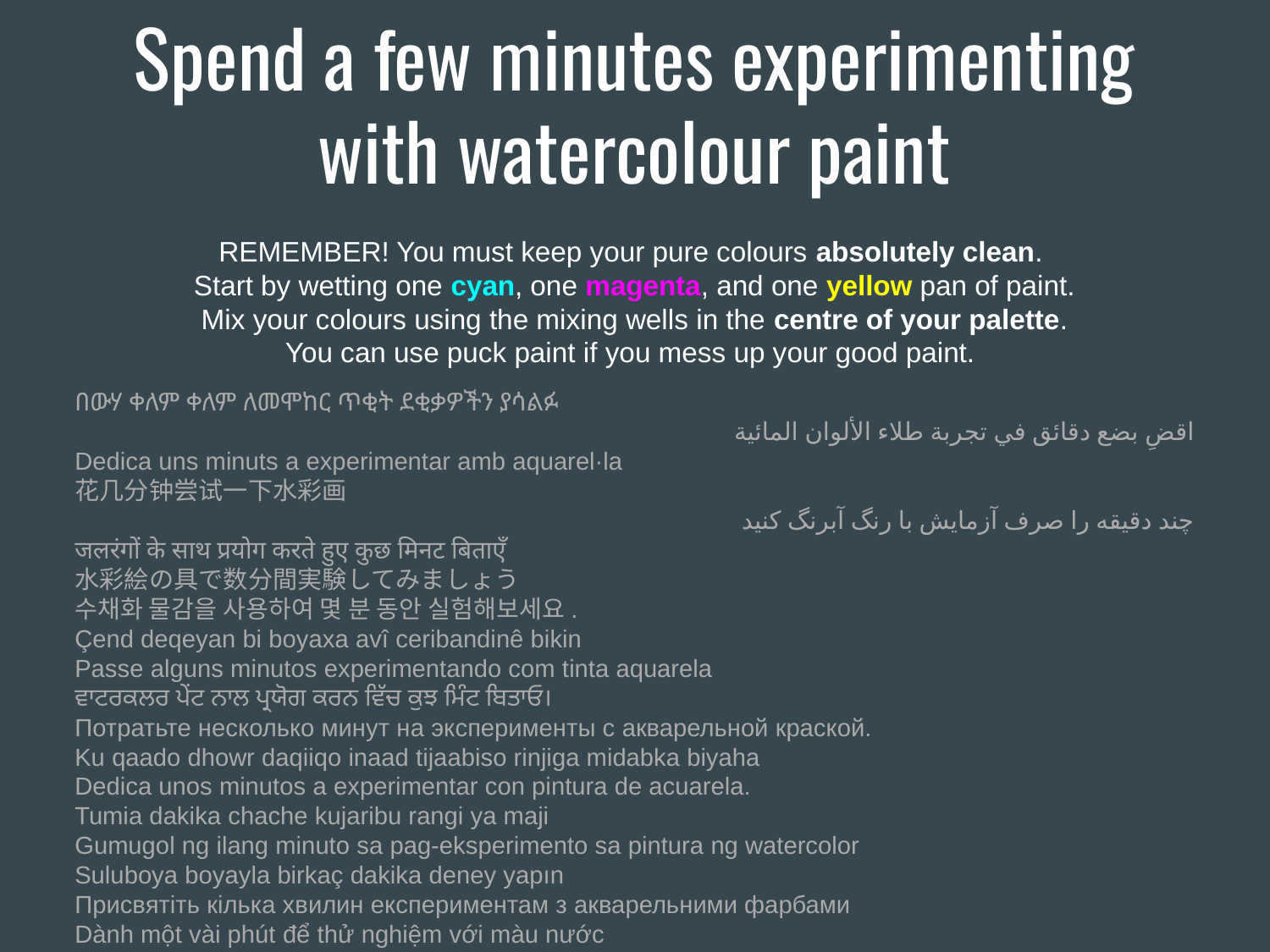

Spend a few minutes experimenting with watercolour paint

REMEMBER! You must keep your pure colours absolutely clean.
Start by wetting one cyan, one magenta, and one yellow pan of paint.
Mix your colours using the mixing wells in the centre of your palette.
You can use puck paint if you mess up your good paint.
በውሃ ቀለም ቀለም ለመሞከር ጥቂት ደቂቃዎችን ያሳልፉ
اقضِ بضع دقائق في تجربة طلاء الألوان المائية
Dedica uns minuts a experimentar amb aquarel·la
花几分钟尝试一下水彩画
چند دقیقه را صرف آزمایش با رنگ آبرنگ کنید
जलरंगों के साथ प्रयोग करते हुए कुछ मिनट बिताएँ
水彩絵の具で数分間実験してみましょう
수채화 물감을 사용하여 몇 분 동안 실험해보세요.
Çend deqeyan bi boyaxa avî ceribandinê bikin
Passe alguns minutos experimentando com tinta aquarela
ਵਾਟਰਕਲਰ ਪੇਂਟ ਨਾਲ ਪ੍ਰਯੋਗ ਕਰਨ ਵਿੱਚ ਕੁਝ ਮਿੰਟ ਬਿਤਾਓ।
Потратьте несколько минут на эксперименты с акварельной краской.
Ku qaado dhowr daqiiqo inaad tijaabiso rinjiga midabka biyaha
Dedica unos minutos a experimentar con pintura de acuarela.
Tumia dakika chache kujaribu rangi ya maji
Gumugol ng ilang minuto sa pag-eksperimento sa pintura ng watercolor
Suluboya boyayla birkaç dakika deney yapın
Присвятіть кілька хвилин експериментам з акварельними фарбами
Dành một vài phút để thử nghiệm với màu nước